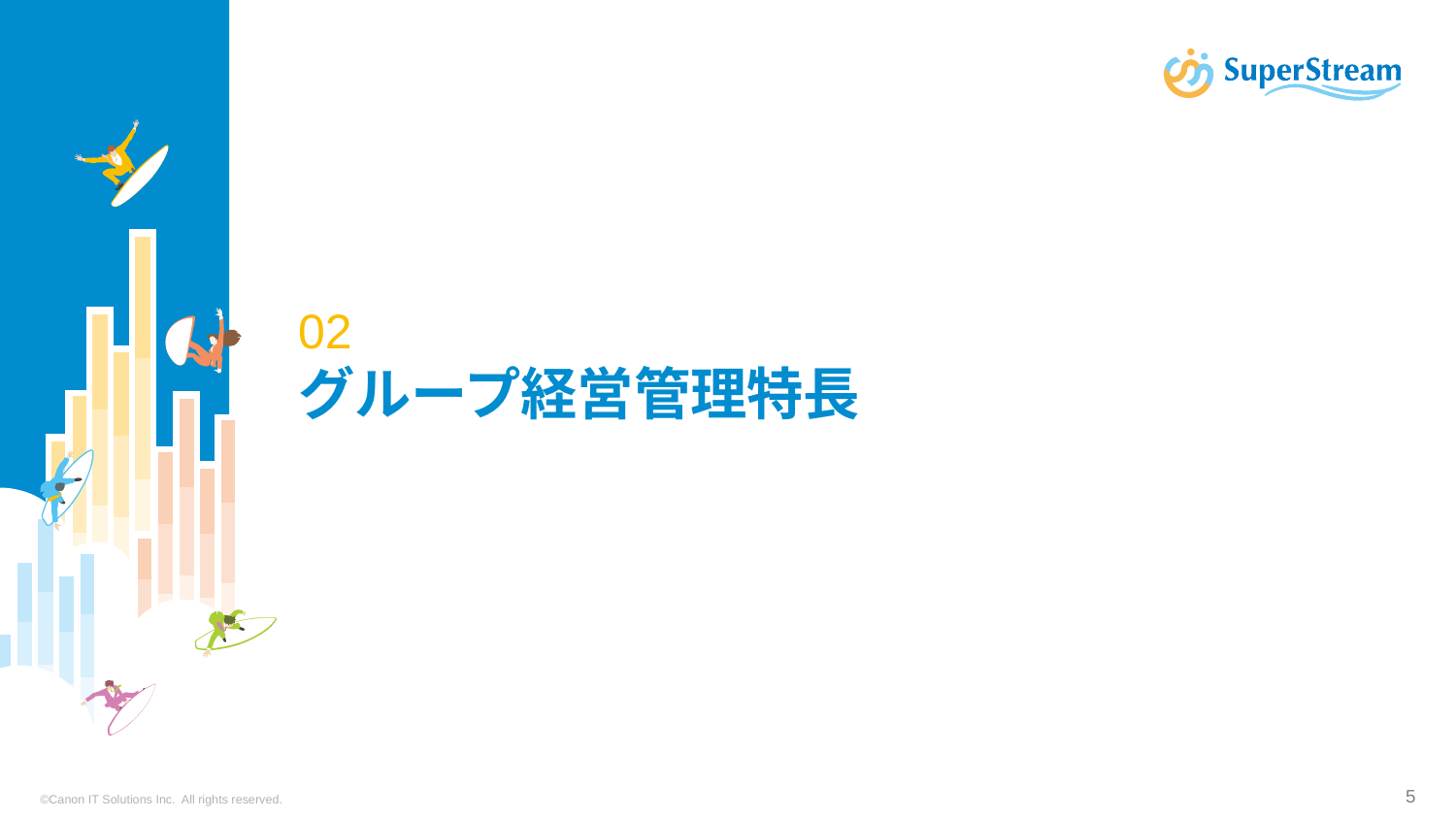

# 02 グループ経営管理特長
©Canon IT Solutions Inc.  All rights reserved.
5